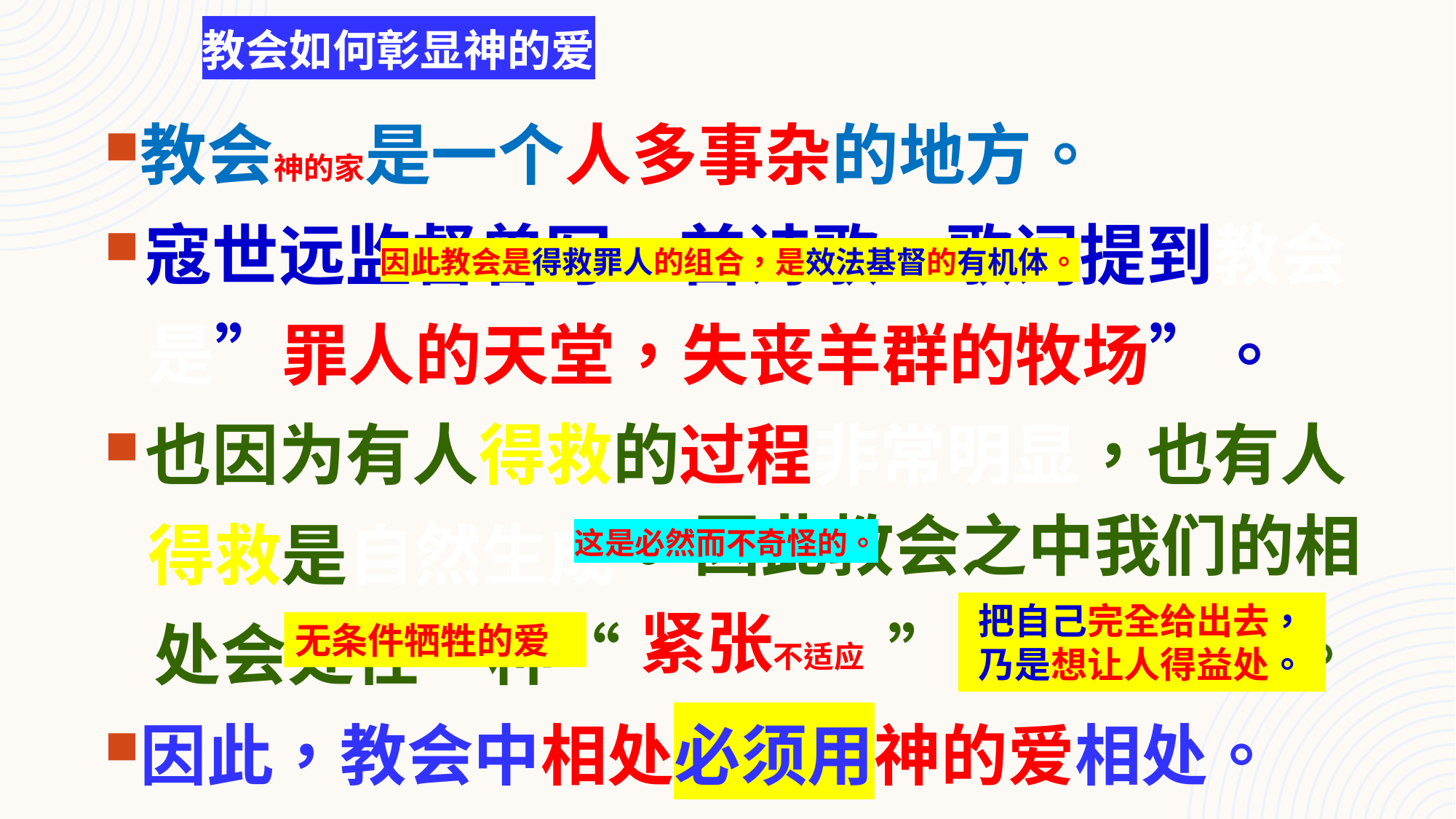

教会如何彰显神的爱
教会神的家是一个人多事杂的地方。
寇世远监督曾写一首诗歌，歌词提到教会
是”罪人的天堂，失丧羊群的牧场”。
也因为有人得救的过程非常明显，也有人
得救是自然生成。
处会处在一种“　　　　”的状态之中。
因此，教会中相处必须用神的爱相处。
因此教会是得救罪人的组合，是效法基督的有机体。
因此教会之中我们的相
这是必然而不奇怪的。
把自己完全给出去，
乃是想让人得益处。
紧张不适应
无条件牺牲的爱